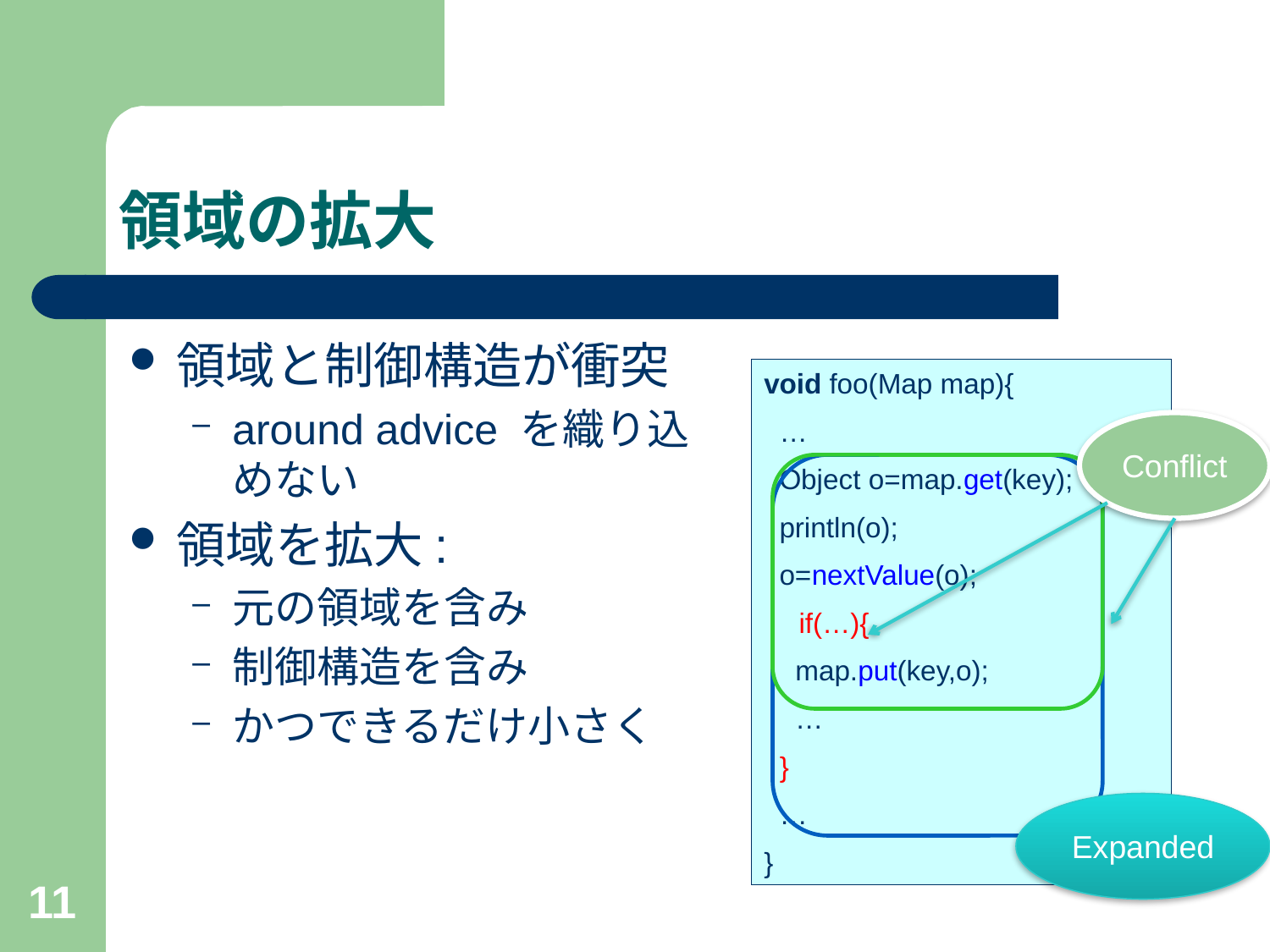

# 領域の拡大
領域と制御構造が衝突
around advice を織り込めない
領域を拡大:
元の領域を含み
制御構造を含み
かつできるだけ小さく
void foo(Map map){
  …
  Object o=map.get(key);
  println(o);
  o=nextValue(o);
　if(…){
    map.put(key,o);
    …
  }
  …
}
Conflict

Expanded
11